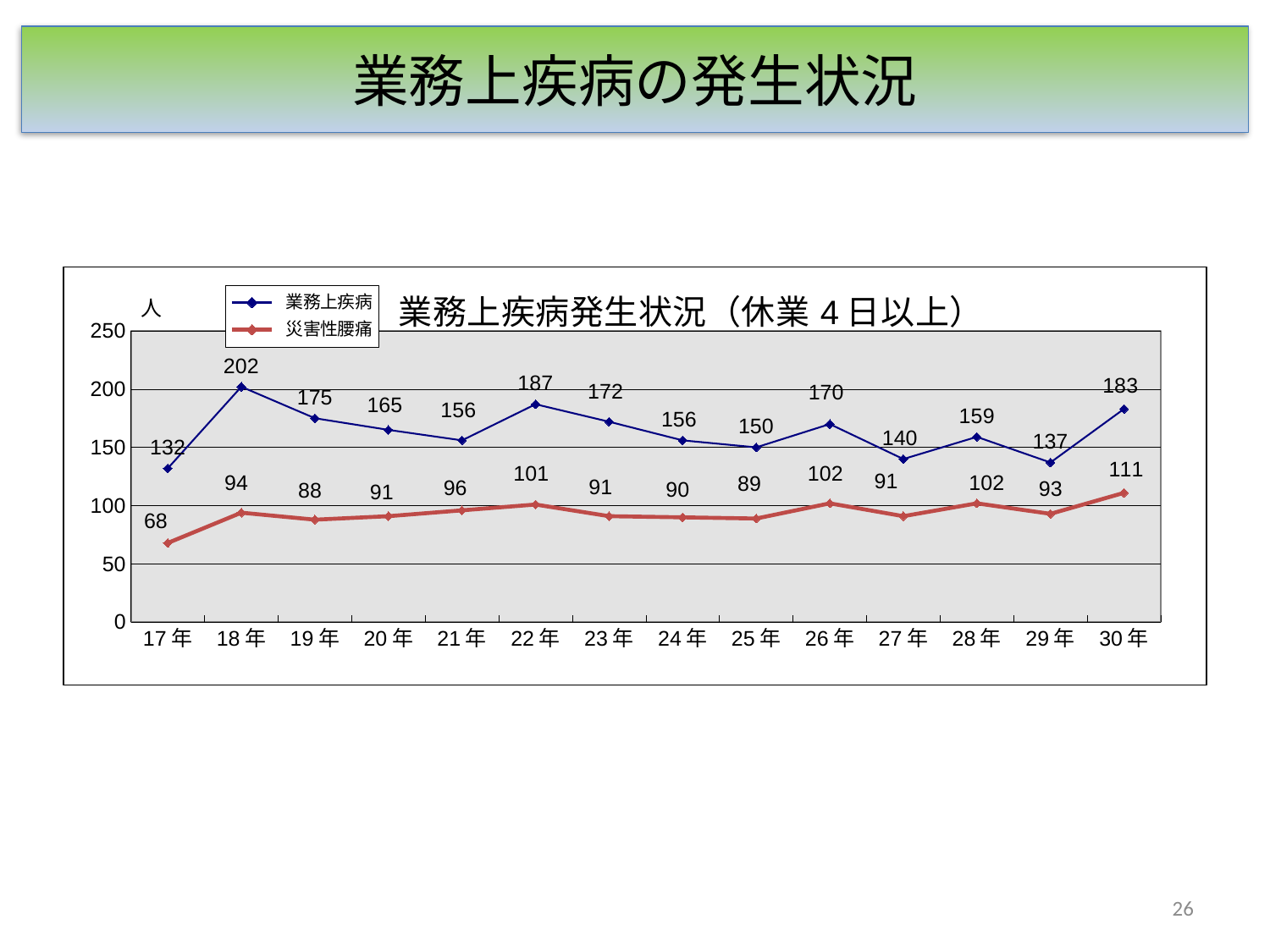

業務上疾病の発生状況

### Chart: 業務上疾病発生状況（休業4日以上）

| Category |  業務上疾病 |  災害性腰痛 |
|---|---|---|
| 17年 | 132.0 | 68.0 |
| 18年 | 202.0 | 94.0 |
| 19年 | 175.0 | 88.0 |
| 20年 | 165.0 | 91.0 |
| 21年 | 156.0 | 96.0 |
| 22年 | 187.0 | 101.0 |
| 23年 | 172.0 | 91.0 |
| 24年 | 156.0 | 90.0 |
| 25年 | 150.0 | 89.0 |
| 26年 | 170.0 | 102.0 |
| 27年 | 140.0 | 91.0 |
| 28年 | 159.0 | 102.0 |
| 29年 | 137.0 | 93.0 |
| 30年 | 183.0 | 111.0 |
26